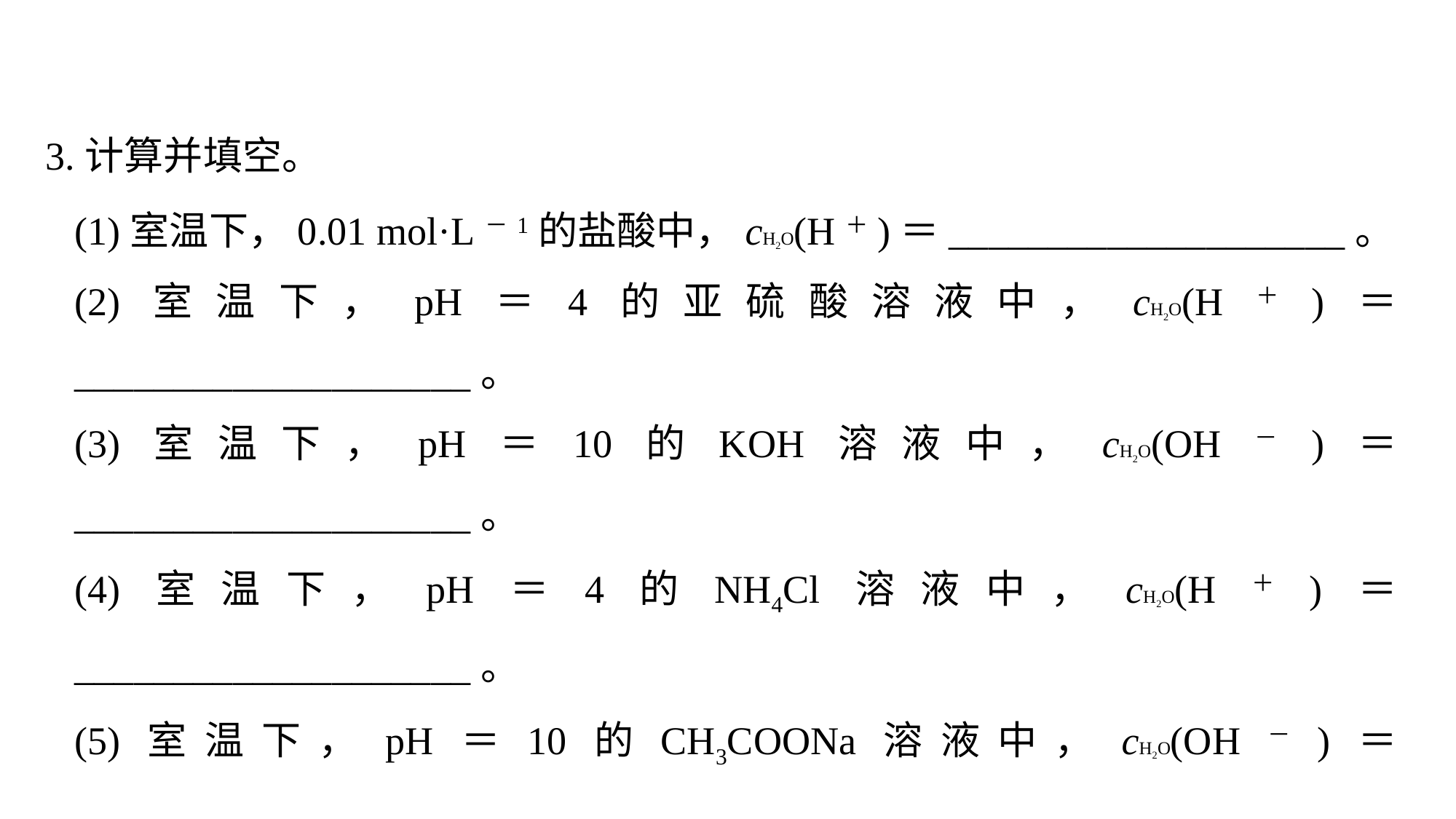

3.计算并填空。
(1)室温下，0.01 mol·L－1的盐酸中，cH2O(H＋)＝____________________。
(2)室温下，pH＝4的亚硫酸溶液中，cH2O(H＋)＝____________________。
(3)室温下，pH＝10的KOH溶液中，cH2O(OH－)＝____________________。
(4)室温下，pH＝4的NH4Cl溶液中，cH2O(H＋)＝____________________。
(5)室温下，pH＝10的CH3COONa溶液中，cH2O(OH－)＝__________________。